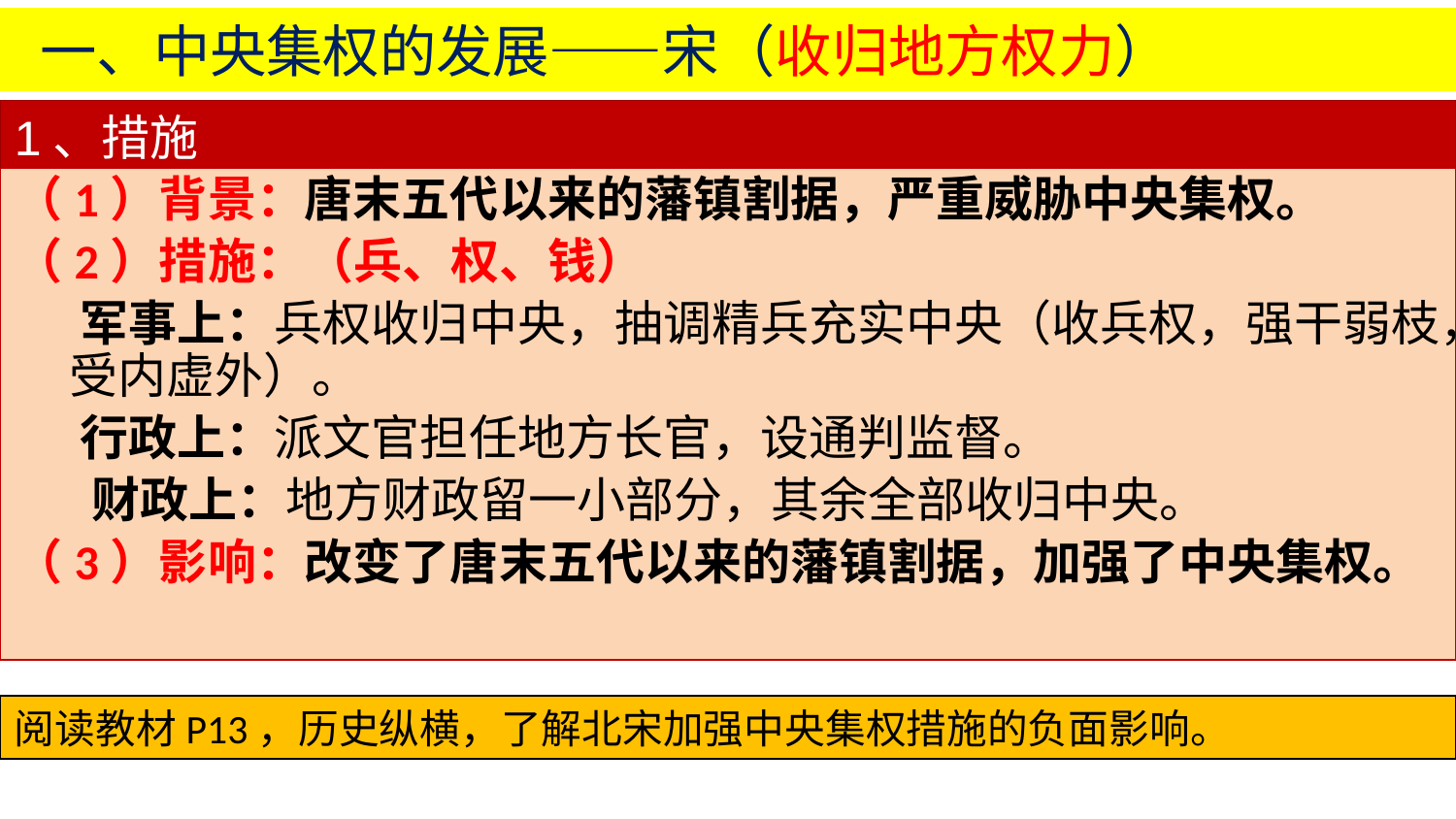

一、中央集权的发展——宋（收归地方权力）
1、措施
（1）背景：唐末五代以来的藩镇割据，严重威胁中央集权。
（2）措施：（兵、权、钱）
     军事上：兵权收归中央，抽调精兵充实中央（收兵权，强干弱枝，受内虚外）。
     行政上：派文官担任地方长官，设通判监督。
      财政上：地方财政留一小部分，其余全部收归中央。
（3）影响：改变了唐末五代以来的藩镇割据，加强了中央集权。

阅读教材P13，历史纵横，了解北宋加强中央集权措施的负面影响。